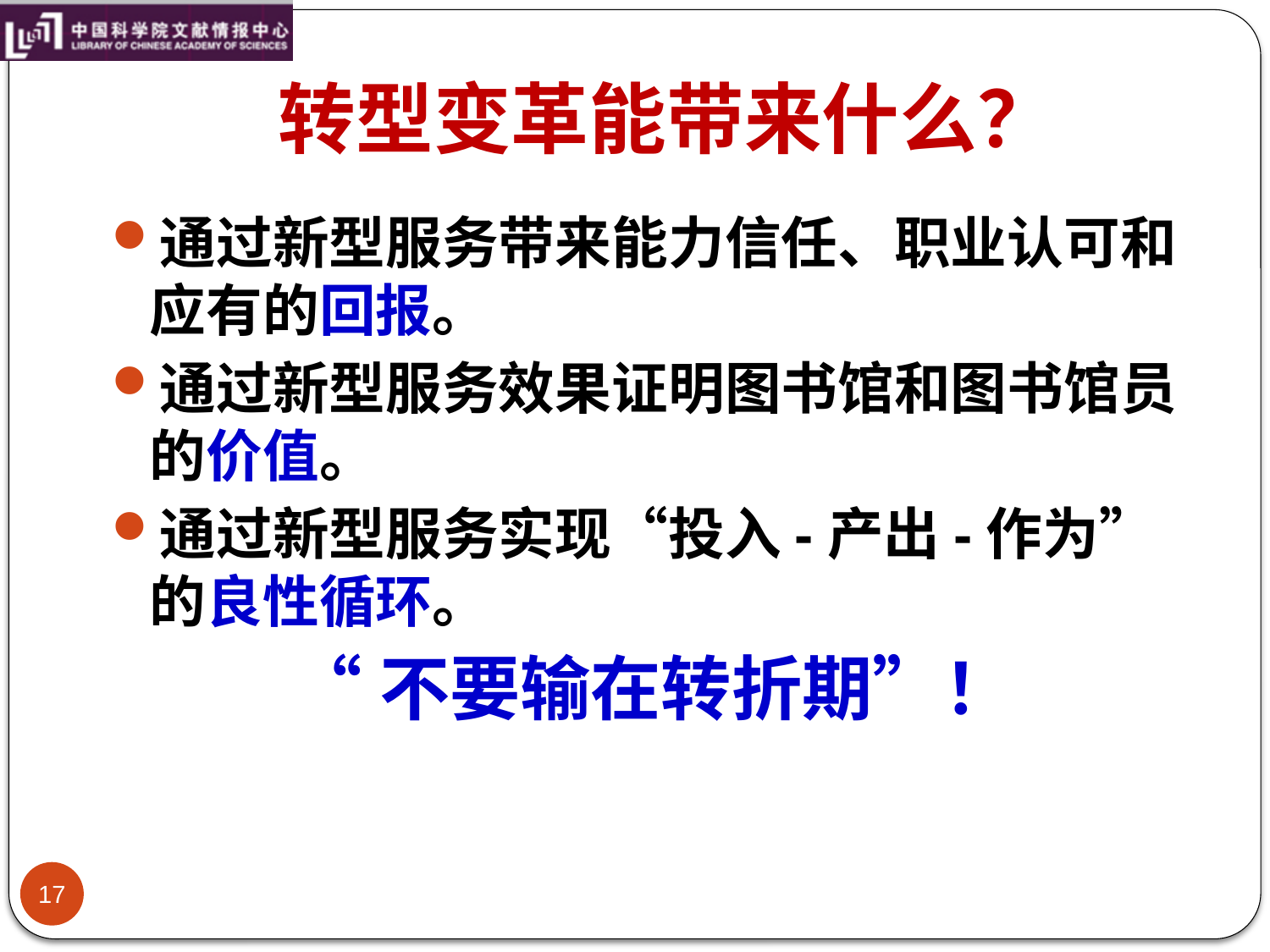

# 转型变革能带来什么？
通过新型服务带来能力信任、职业认可和应有的回报。
通过新型服务效果证明图书馆和图书馆员的价值。
通过新型服务实现“投入-产出-作为”的良性循环。
“不要输在转折期”！

17